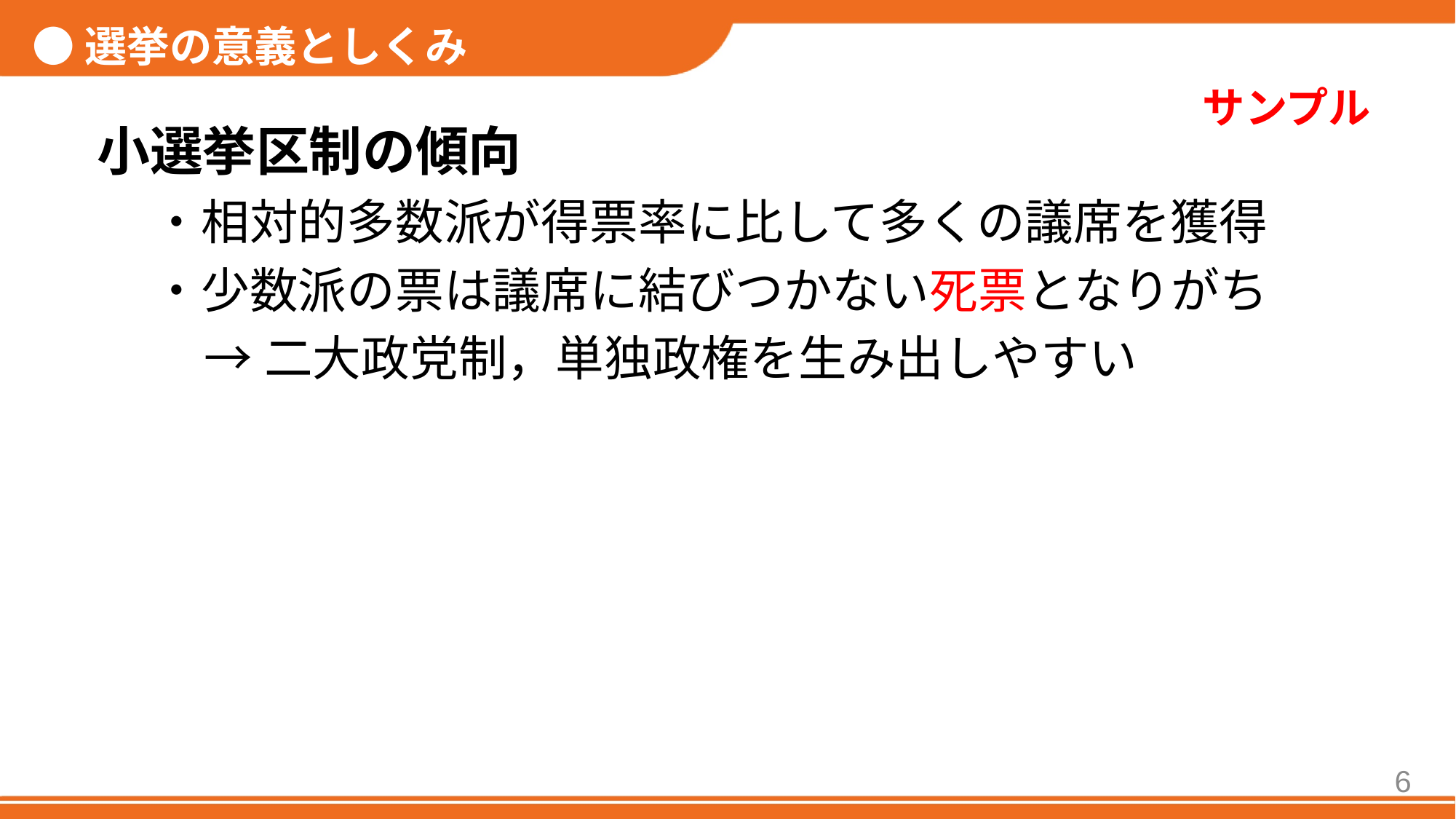

●選挙の意義としくみ
小選挙区制の傾向
・相対的多数派が得票率に比して多くの議席を獲得
・少数派の票は議席に結びつかない死票となりがち
→二大政党制，単独政権を生み出しやすい